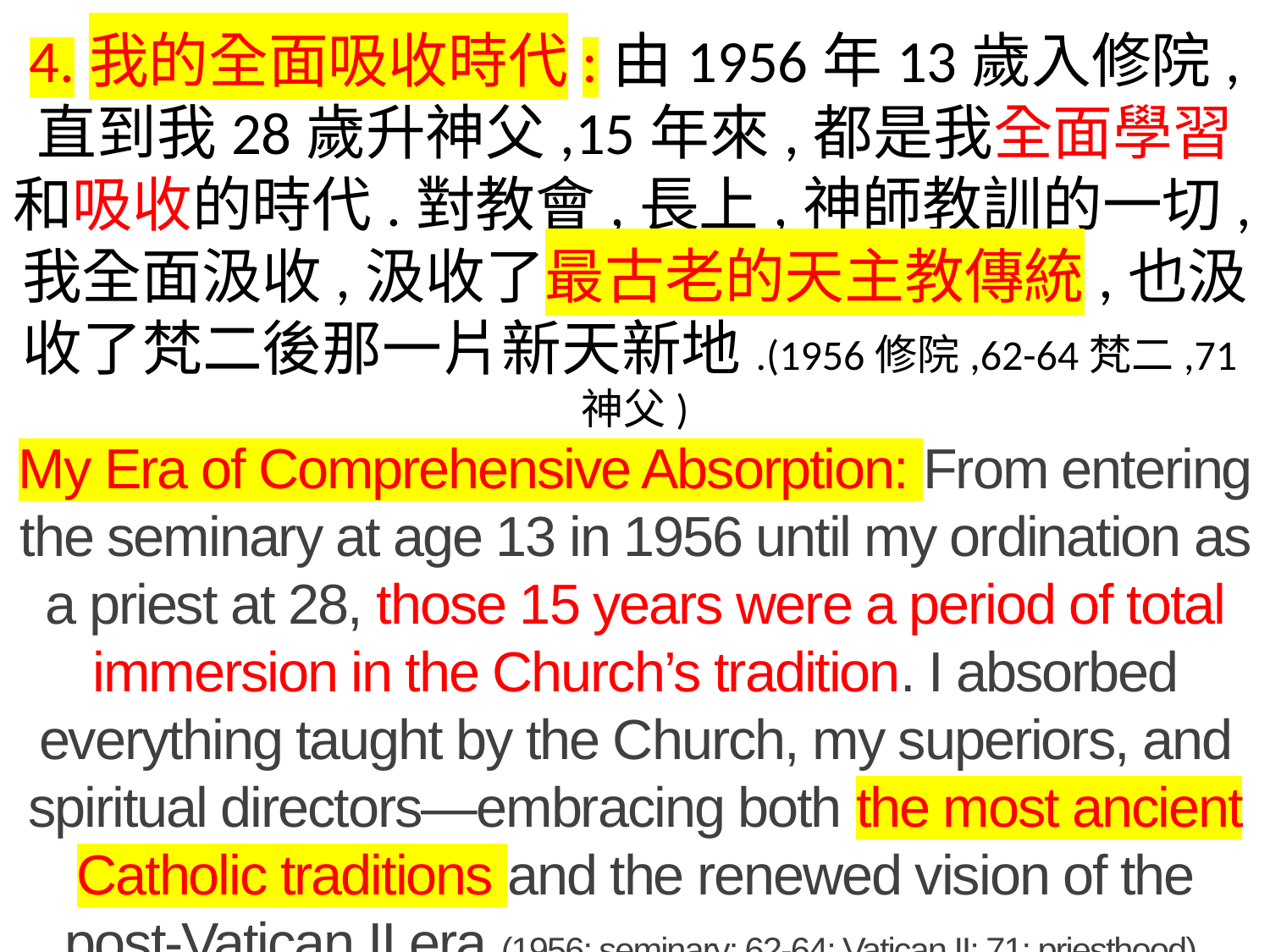

4.我的全面吸收時代:由1956年13歲入修院,
直到我28歲升神父,15年來,都是我全面學習和吸收的時代.對教會,長上,神師教訓的一切,我全面汲收,汲收了最古老的天主教傳統,也汲收了梵二後那一片新天新地.(1956修院,62-64梵二,71神父)
My Era of Comprehensive Absorption: From entering the seminary at age 13 in 1956 until my ordination as a priest at 28, those 15 years were a period of total immersion in the Church’s tradition. I absorbed everything taught by the Church, my superiors, and spiritual directors—embracing both the most ancient Catholic traditions and the renewed vision of the post-Vatican II era (1956: seminary; 62-64: Vatican II; 71: priesthood).